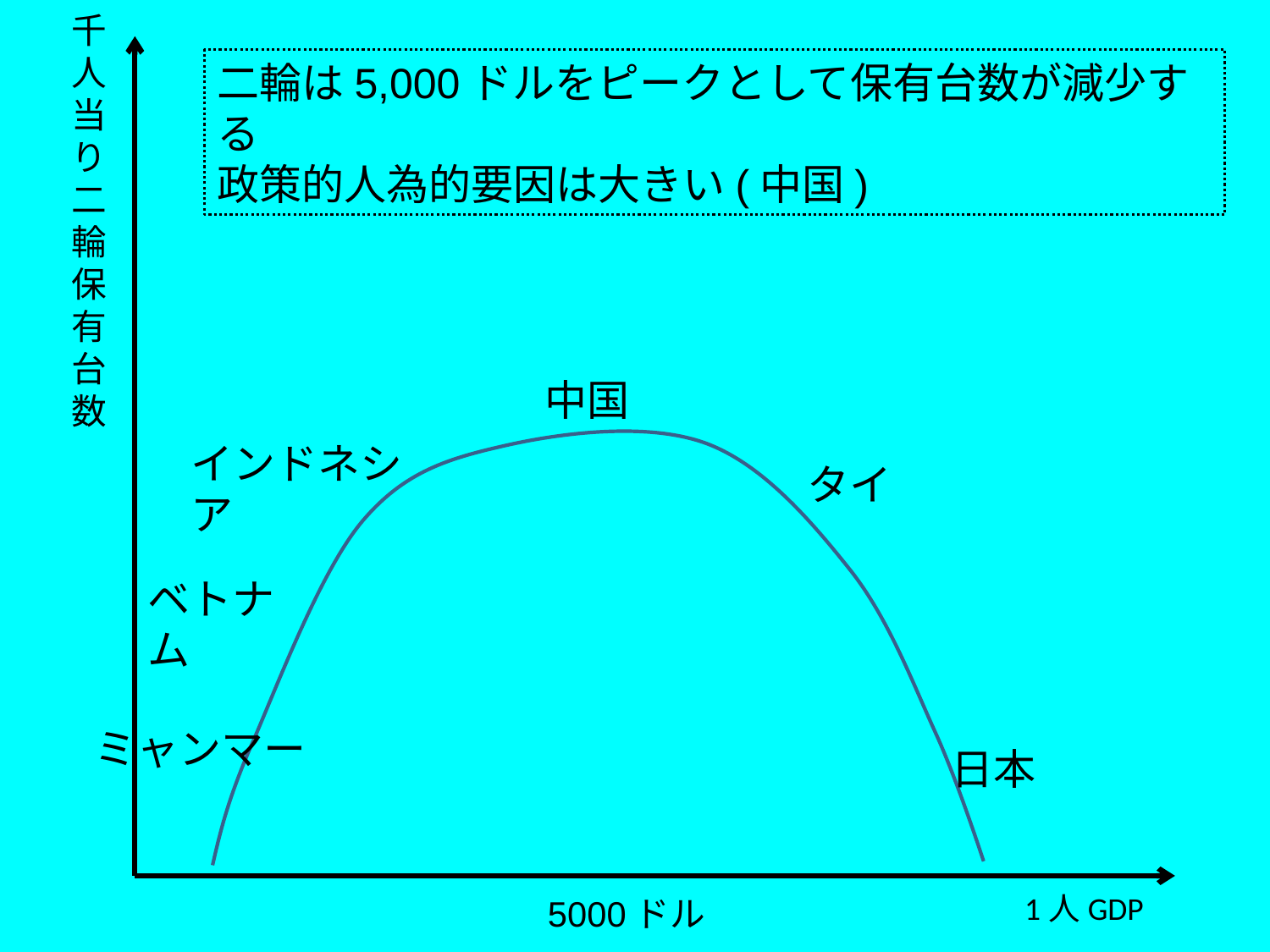

二輪は5,000ドルをピークとして保有台数が減少する
政策的人為的要因は大きい(中国)
千人当り二輪保有台数
中国
インドネシア

タイ
ベトナム
ミャンマー
日本
 1人GDP
5000ドル